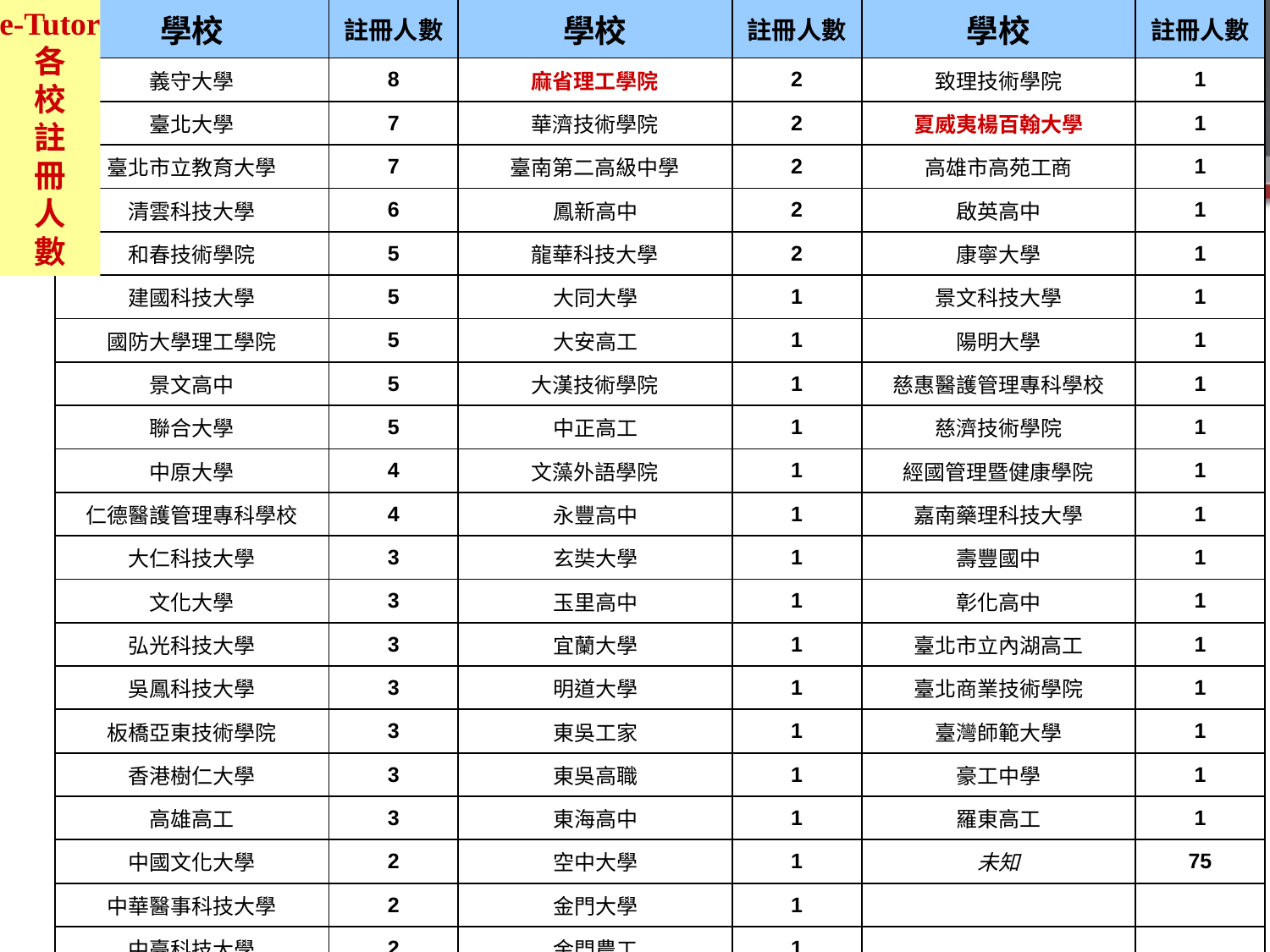

#
e-Tutor
各
校
註
冊
人
數
| 學校 | 註冊人數 | 學校 | 註冊人數 | 學校 | 註冊人數 |
| --- | --- | --- | --- | --- | --- |
| 義守大學 | 8 | 麻省理工學院 | 2 | 致理技術學院 | 1 |
| 臺北大學 | 7 | 華濟技術學院 | 2 | 夏威夷楊百翰大學 | 1 |
| 臺北市立教育大學 | 7 | 臺南第二高級中學 | 2 | 高雄市高苑工商 | 1 |
| 清雲科技大學 | 6 | 鳳新高中 | 2 | 啟英高中 | 1 |
| 和春技術學院 | 5 | 龍華科技大學 | 2 | 康寧大學 | 1 |
| 建國科技大學 | 5 | 大同大學 | 1 | 景文科技大學 | 1 |
| 國防大學理工學院 | 5 | 大安高工 | 1 | 陽明大學 | 1 |
| 景文高中 | 5 | 大漢技術學院 | 1 | 慈惠醫護管理專科學校 | 1 |
| 聯合大學 | 5 | 中正高工 | 1 | 慈濟技術學院 | 1 |
| 中原大學 | 4 | 文藻外語學院 | 1 | 經國管理暨健康學院 | 1 |
| 仁德醫護管理專科學校 | 4 | 永豐高中 | 1 | 嘉南藥理科技大學 | 1 |
| 大仁科技大學 | 3 | 玄奘大學 | 1 | 壽豐國中 | 1 |
| 文化大學 | 3 | 玉里高中 | 1 | 彰化高中 | 1 |
| 弘光科技大學 | 3 | 宜蘭大學 | 1 | 臺北市立內湖高工 | 1 |
| 吳鳳科技大學 | 3 | 明道大學 | 1 | 臺北商業技術學院 | 1 |
| 板橋亞東技術學院 | 3 | 東吳工家 | 1 | 臺灣師範大學 | 1 |
| 香港樹仁大學 | 3 | 東吳高職 | 1 | 豪工中學 | 1 |
| 高雄高工 | 3 | 東海高中 | 1 | 羅東高工 | 1 |
| 中國文化大學 | 2 | 空中大學 | 1 | 未知 | 75 |
| 中華醫事科技大學 | 2 | 金門大學 | 1 |  |  |
| 中臺科技大學 | 2 | 金門農工 | 1 |  |  |
| 元培科技大學 | 2 | 長庚大學 | 1 |  |  |
| 東吳大學 | 2 | 南投高中 | 1 |  |  |
| 國防大學 | 2 | 美國紐約大學 | 1 |  |  |